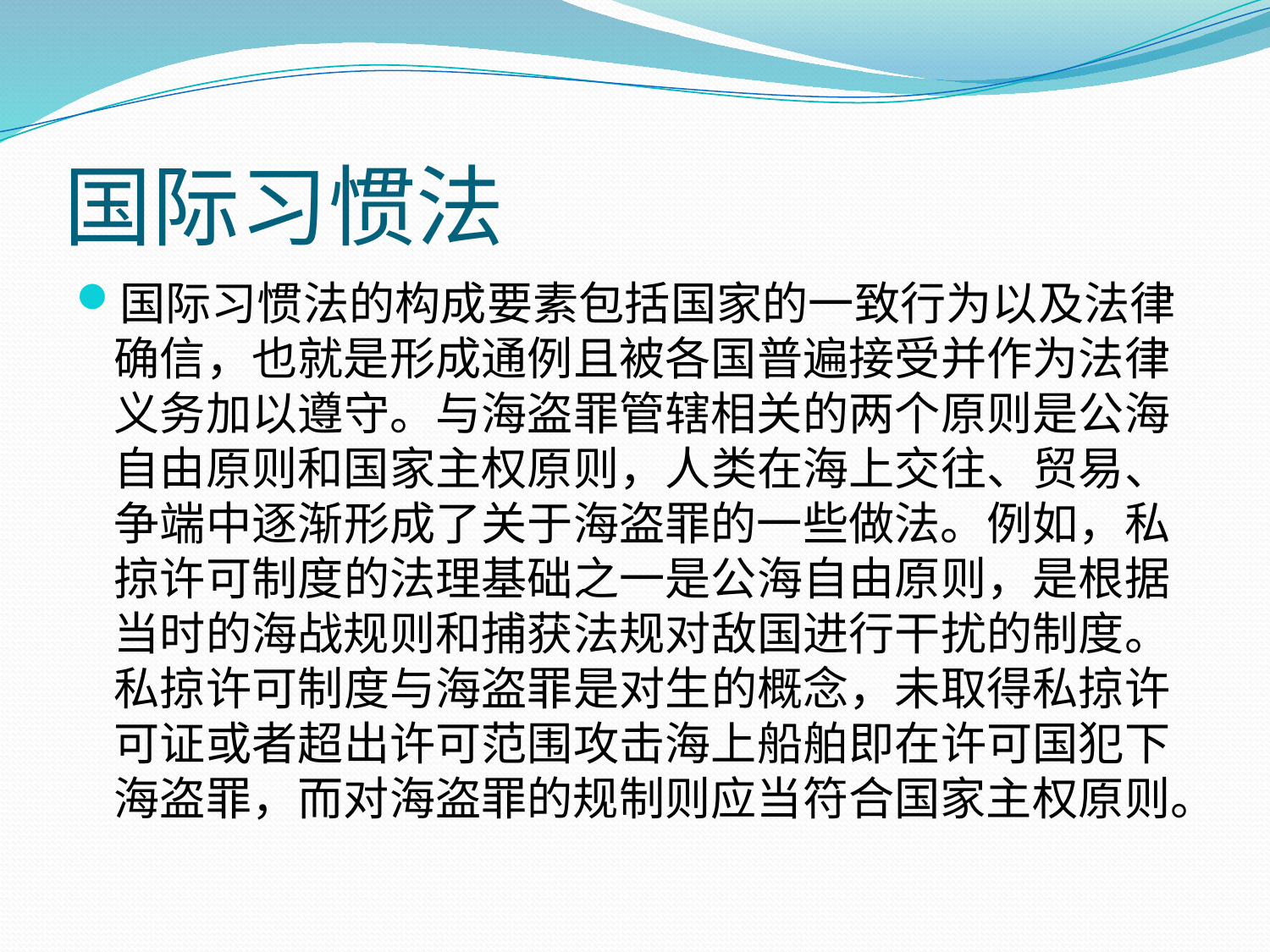

# 国际习惯法
国际习惯法的构成要素包括国家的一致行为以及法律确信，也就是形成通例且被各国普遍接受并作为法律义务加以遵守。与海盗罪管辖相关的两个原则是公海自由原则和国家主权原则，人类在海上交往、贸易、争端中逐渐形成了关于海盗罪的一些做法。例如，私掠许可制度的法理基础之一是公海自由原则，是根据当时的海战规则和捕获法规对敌国进行干扰的制度。私掠许可制度与海盗罪是对生的概念，未取得私掠许可证或者超出许可范围攻击海上船舶即在许可国犯下海盗罪，而对海盗罪的规制则应当符合国家主权原则。